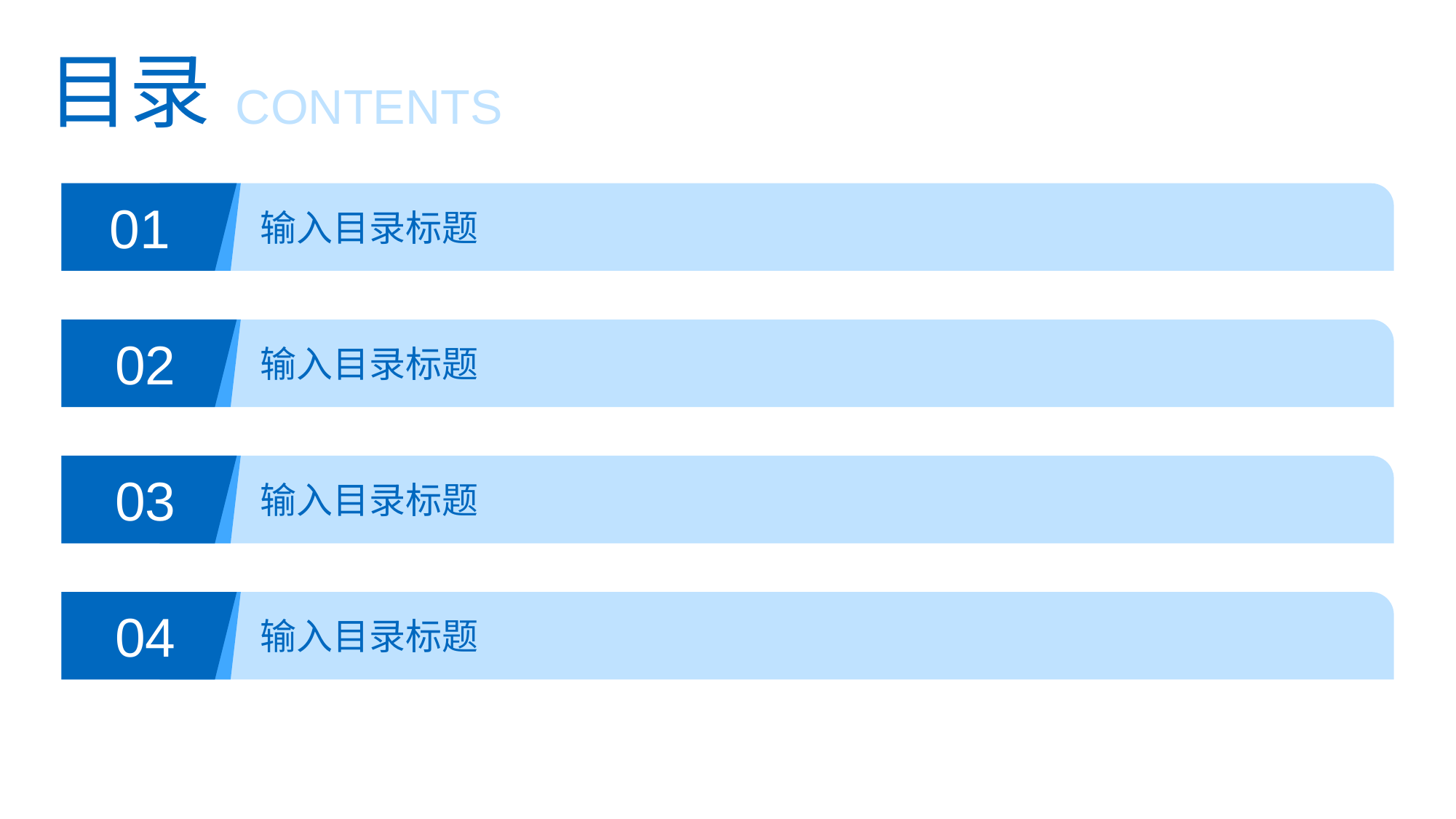

目录
CONTENTS

01
输入目录标题

02
输入目录标题

03
输入目录标题

04
输入目录标题